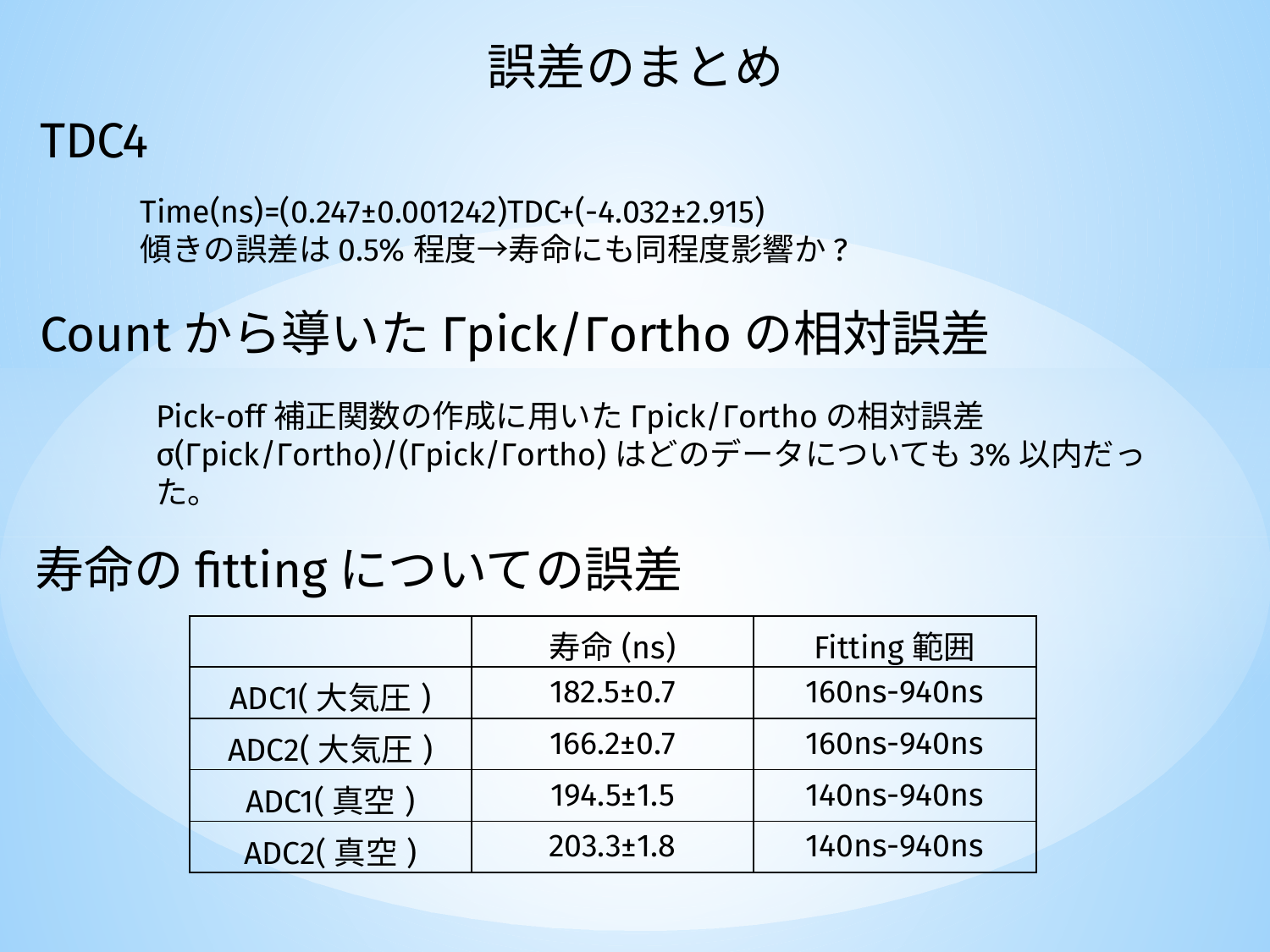

誤差のまとめ
TDC4
Time(ns)=(0.247±0.001242)TDC+(-4.032±2.915)
傾きの誤差は0.5%程度→寿命にも同程度影響か?
Countから導いたΓpick/Γorthoの相対誤差
Pick-off補正関数の作成に用いたΓpick/Γorthoの相対誤差
σ(Γpick/Γortho)/(Γpick/Γortho)はどのデータについても3%以内だった。
寿命のfittingについての誤差
|  | 寿命(ns) | Fitting範囲 |
| --- | --- | --- |
| ADC1(大気圧) | 182.5±0.7 | 160ns-940ns |
| ADC2(大気圧) | 166.2±0.7 | 160ns-940ns |
| ADC1(真空) | 194.5±1.5 | 140ns-940ns |
| ADC2(真空) | 203.3±1.8 | 140ns-940ns |